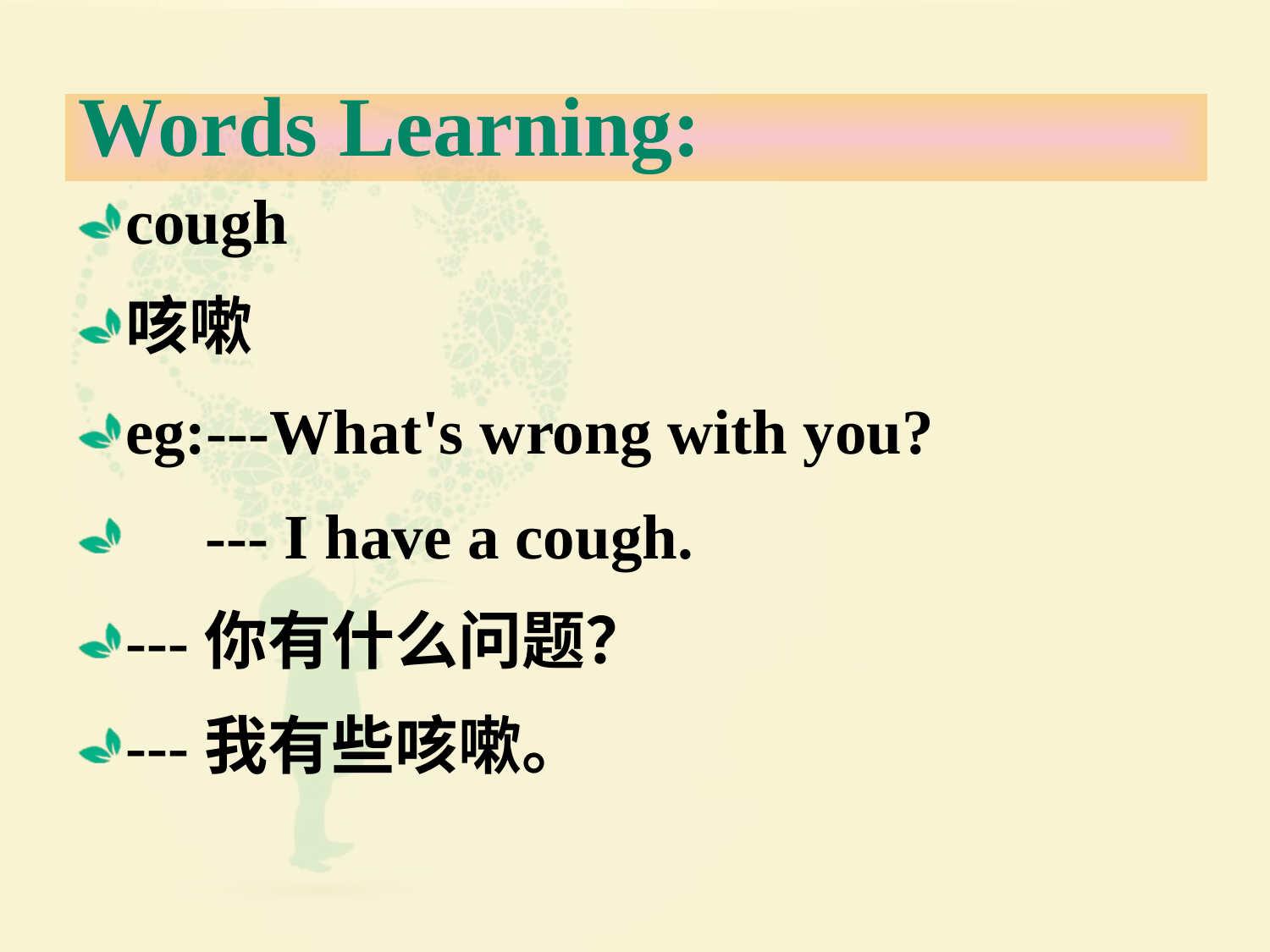

# Words Learning:
cough
咳嗽
eg:---What's wrong with you?
     --- I have a cough.
---你有什么问题？
---我有些咳嗽。